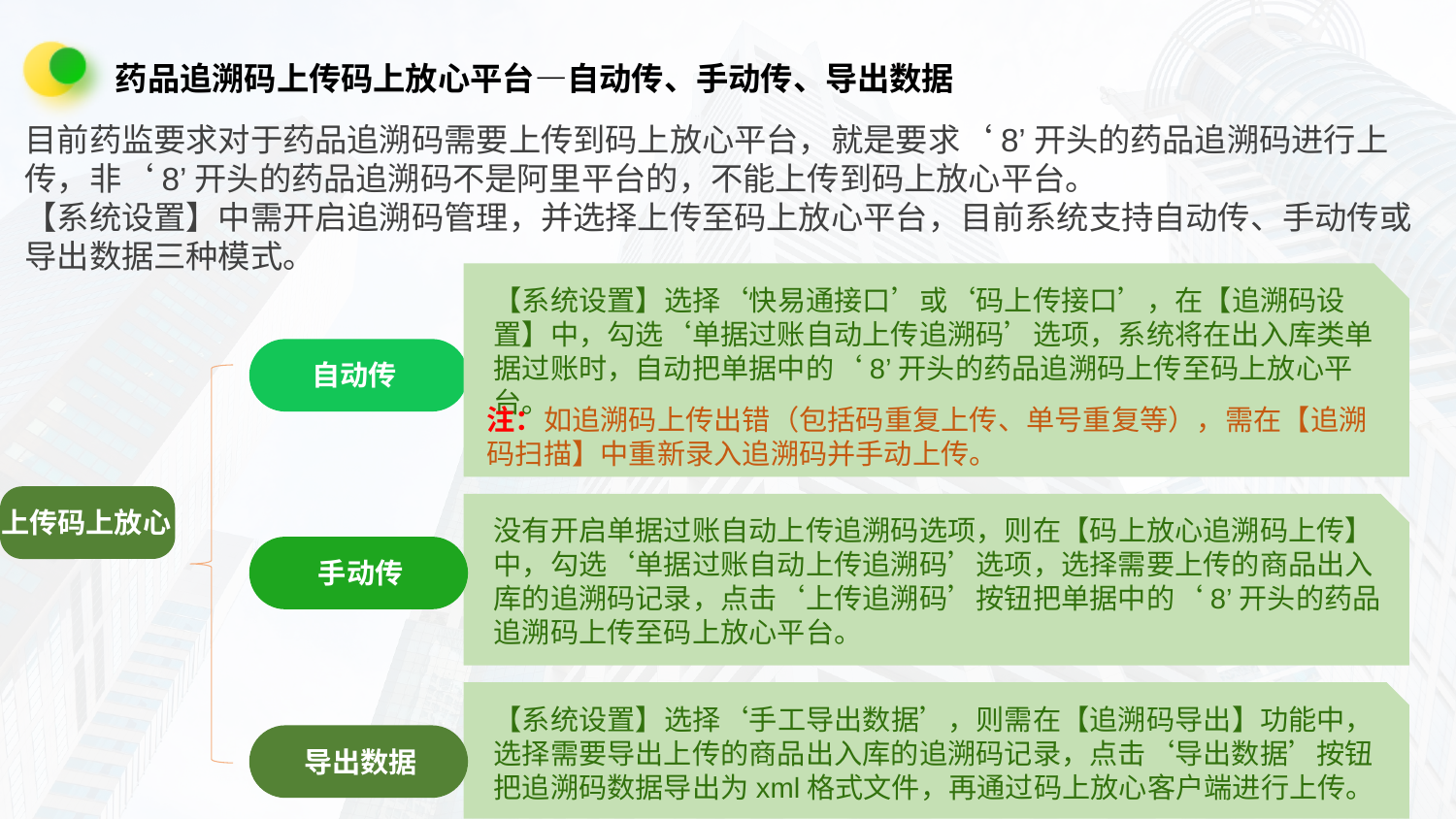

药品追溯码上传码上放心平台—自动传、手动传、导出数据
目前药监要求对于药品追溯码需要上传到码上放心平台，就是要求‘8’开头的药品追溯码进行上传，非‘8’开头的药品追溯码不是阿里平台的，不能上传到码上放心平台。
【系统设置】中需开启追溯码管理，并选择上传至码上放心平台，目前系统支持自动传、手动传或导出数据三种模式。

【系统设置】选择‘快易通接口’或‘码上传接口’，在【追溯码设置】中，勾选‘单据过账自动上传追溯码’选项，系统将在出入库类单据过账时，自动把单据中的‘8’开头的药品追溯码上传至码上放心平台。
注：如追溯码上传出错（包括码重复上传、单号重复等），需在【追溯码扫描】中重新录入追溯码并手动上传。

自动传

没有开启单据过账自动上传追溯码选项，则在【码上放心追溯码上传】中，勾选‘单据过账自动上传追溯码’选项，选择需要上传的商品出入库的追溯码记录，点击‘上传追溯码’按钮把单据中的‘8’开头的药品追溯码上传至码上放心平台。
上传码上放心

手动传

【系统设置】选择‘手工导出数据’，则需在【追溯码导出】功能中，选择需要导出上传的商品出入库的追溯码记录，点击‘导出数据’按钮把追溯码数据导出为xml格式文件，再通过码上放心客户端进行上传。

导出数据